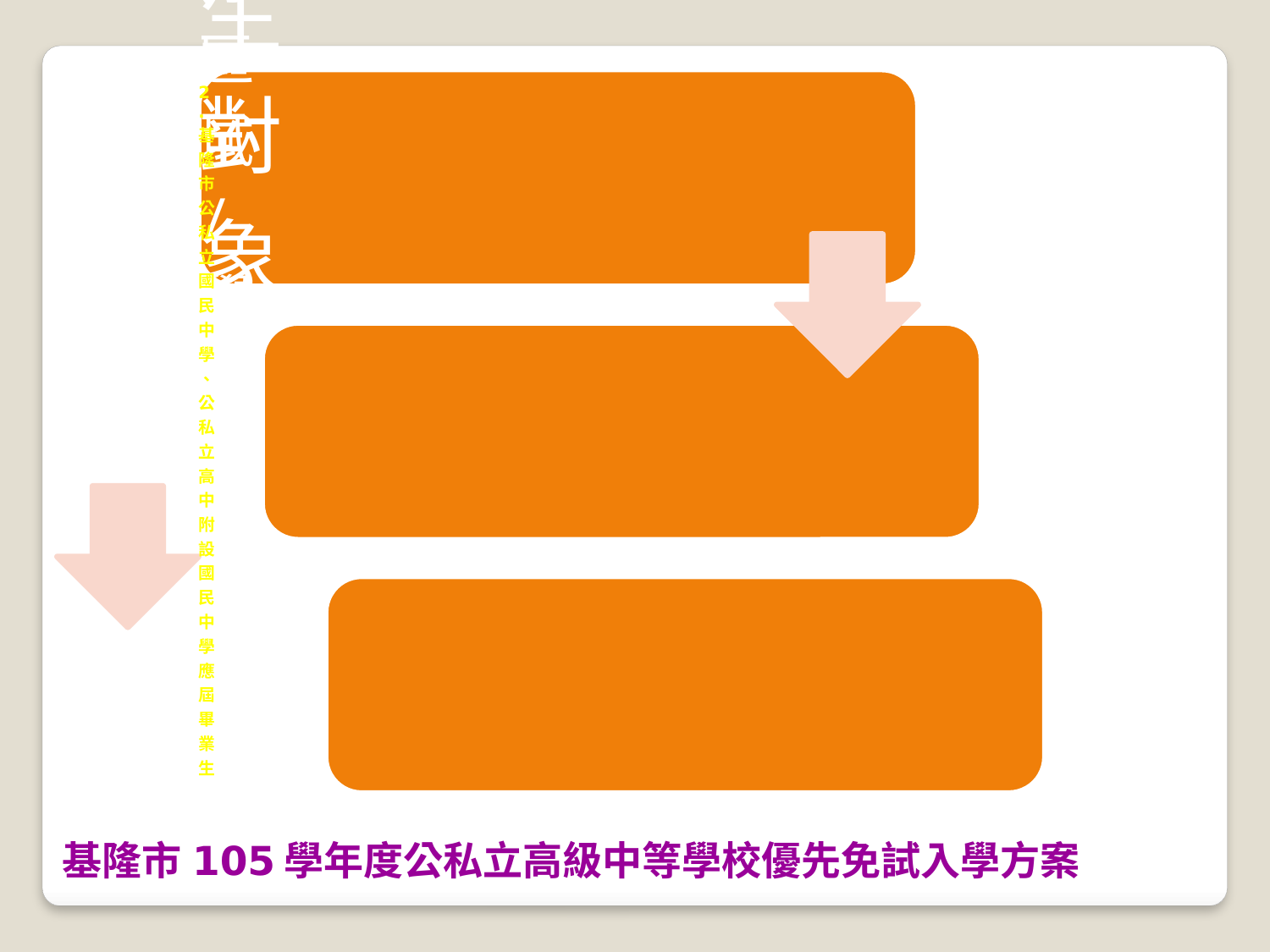

2.基隆市公私立國民中學、公私立高中附設國民中學應屆畢業生
基隆市105學年度公私立高級中等學校優先免試入學方案